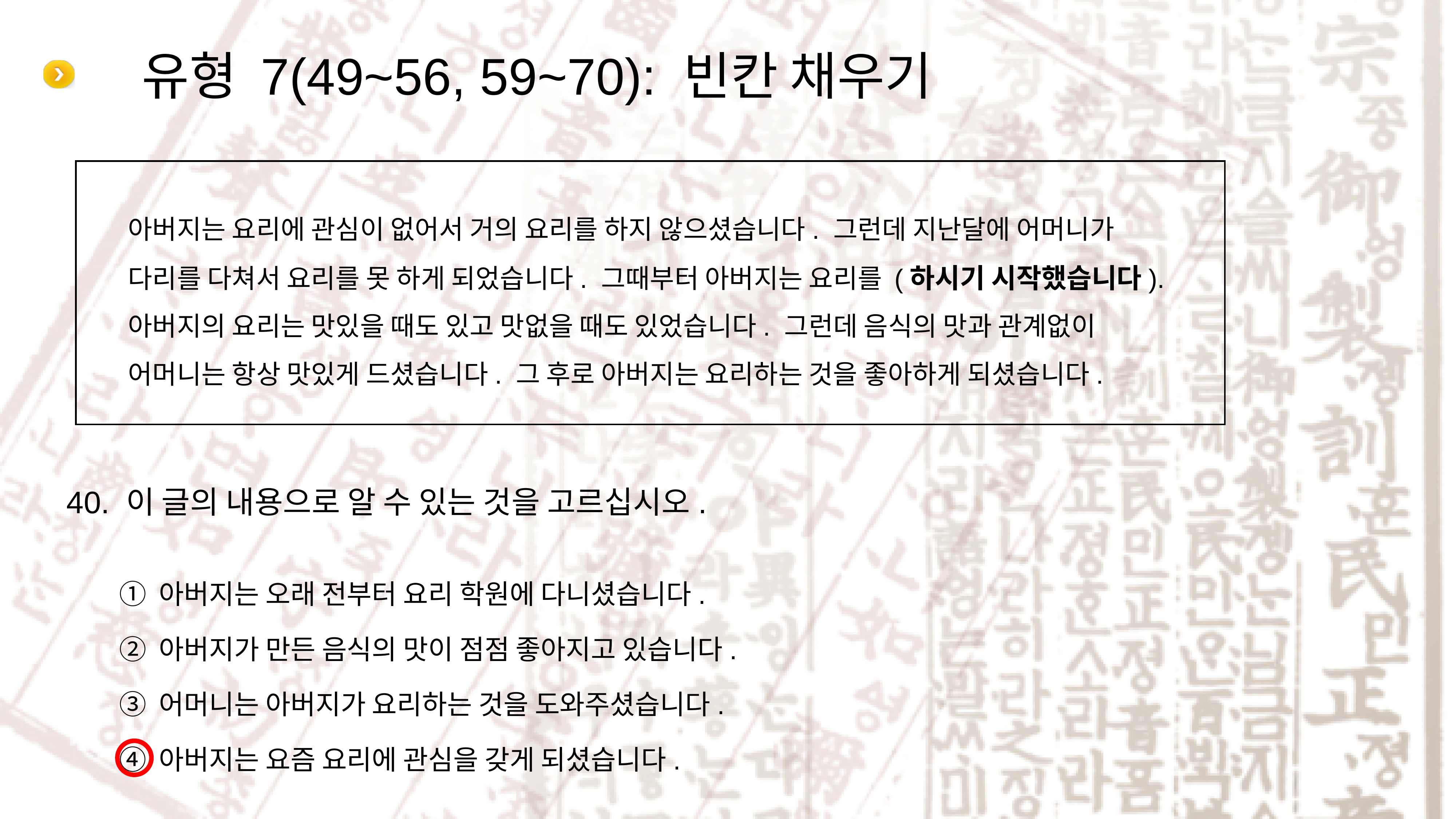

# 유형 7(49~56, 59~70): 빈칸 채우기
아버지는 요리에 관심이 없어서 거의 요리를 하지 않으셨습니다. 그런데 지난달에 어머니가 다리를 다쳐서 요리를 못 하게 되었습니다. 그때부터 아버지는 요리를 (하시기 시작했습니다). 아버지의 요리는 맛있을 때도 있고 맛없을 때도 있었습니다. 그런데 음식의 맛과 관계없이 어머니는 항상 맛있게 드셨습니다. 그 후로 아버지는 요리하는 것을 좋아하게 되셨습니다.

40. 이 글의 내용으로 알 수 있는 것을 고르십시오.
① 아버지는 오래 전부터 요리 학원에 다니셨습니다.
② 아버지가 만든 음식의 맛이 점점 좋아지고 있습니다.
③ 어머니는 아버지가 요리하는 것을 도와주셨습니다.
④ 아버지는 요즘 요리에 관심을 갖게 되셨습니다.